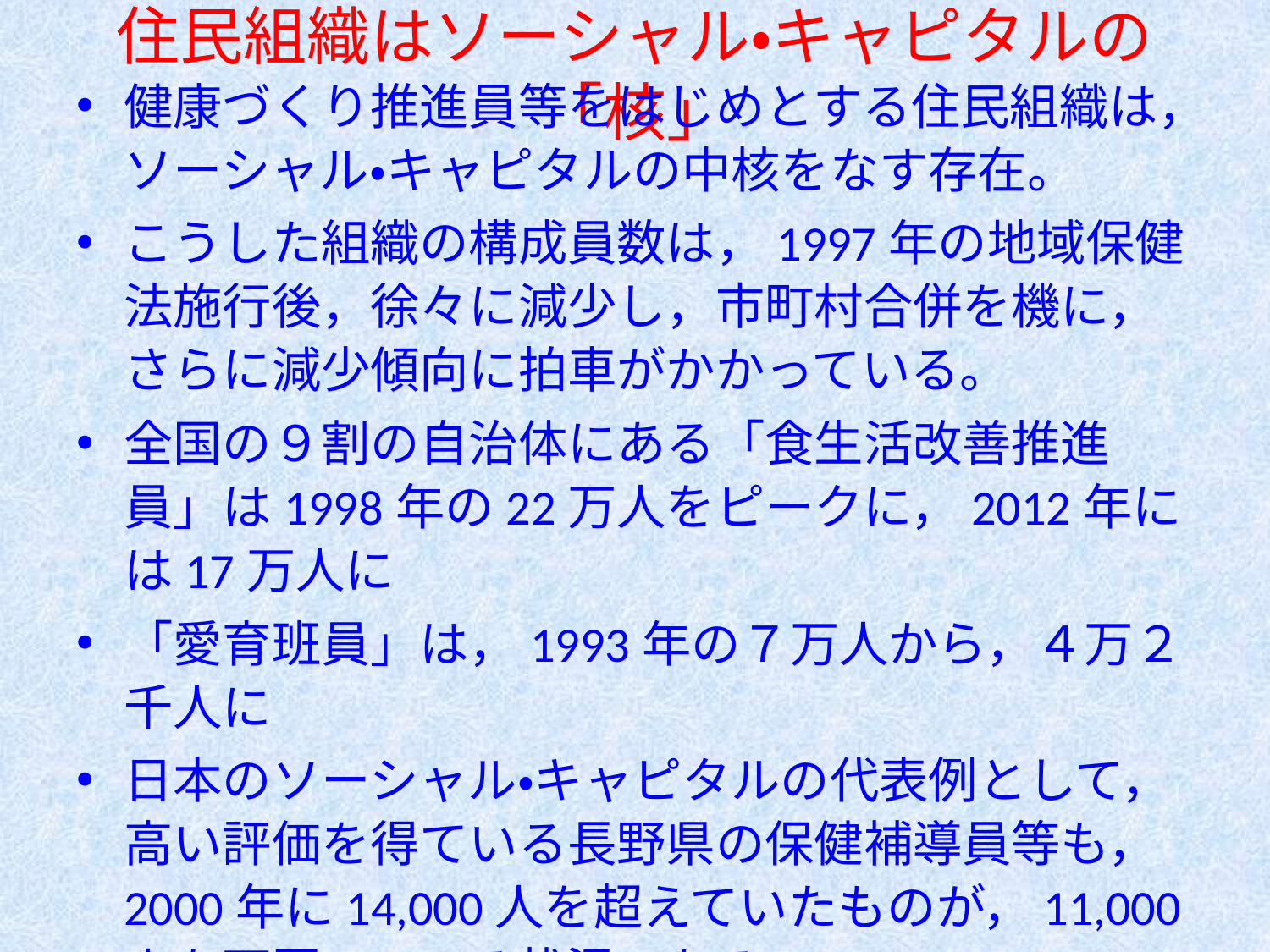

# 住民組織はソーシャル・キャピタルの「核」
健康づくり推進員等をはじめとする住民組織は，ソーシャル・キャピタルの中核をなす存在。
こうした組織の構成員数は，1997年の地域保健法施行後，徐々に減少し，市町村合併を機に，さらに減少傾向に拍車がかかっている。
全国の９割の自治体にある「食生活改善推進員」は1998年の22万人をピークに，2012年には17万人に
「愛育班員」は，1993年の７万人から，４万２千人に
日本のソーシャル・キャピタルの代表例として，高い評価を得ている長野県の保健補導員等も，2000年に14,000人を超えていたものが，11,000人を下回っている状況である。